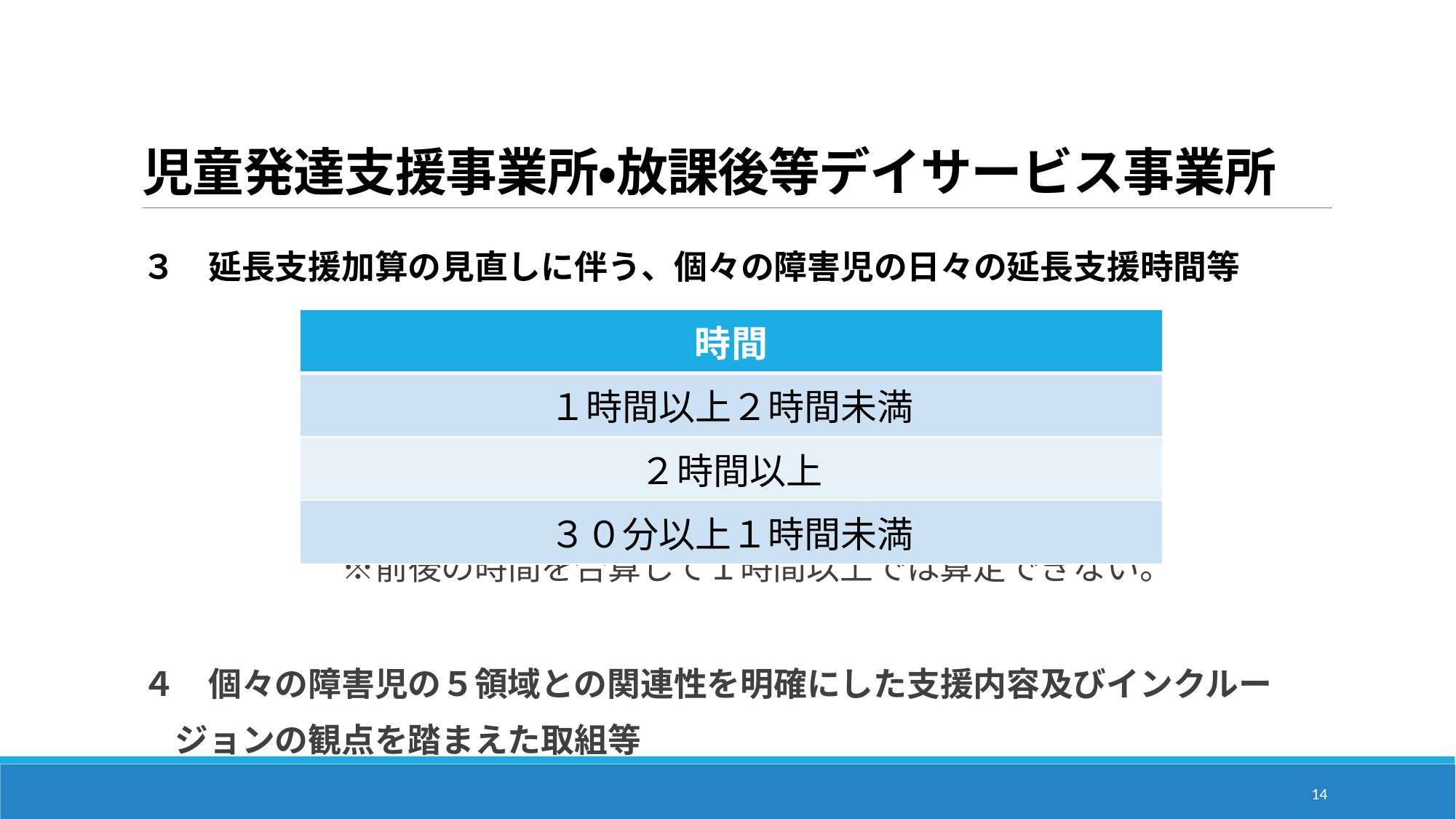

# 児童発達支援事業所・放課後等デイサービス事業所
３　延長支援加算の見直しに伴う、個々の障害児の日々の延長支援時間等

　　　　　　※前後の時間を合算して１時間以上では算定できない。

４　個々の障害児の５領域との関連性を明確にした支援内容及びインクルー
　ジョンの観点を踏まえた取組等

| 時間 |
| --- |
| １時間以上２時間未満 |
| ２時間以上 |
| ３０分以上１時間未満 |
14